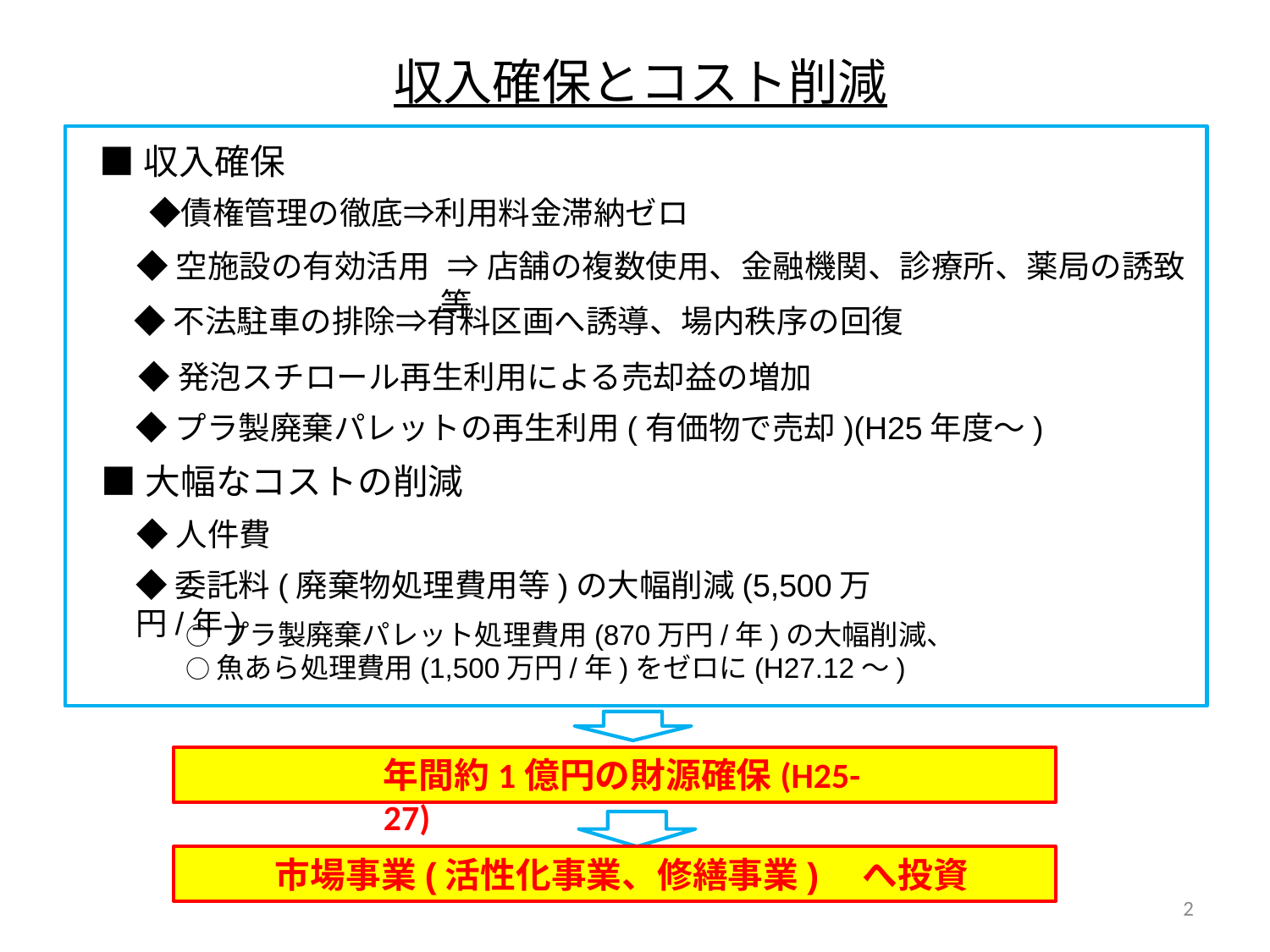

# 収入確保とコスト削減

■収入確保
　 ◆債権管理の徹底⇒利用料金滞納ゼロ
 ◆空施設の有効活用
 ⇒店舗の複数使用、金融機関、診療所、薬局の誘致等
 ◆不法駐車の排除⇒有料区画へ誘導、場内秩序の回復
 ◆発泡スチロール再生利用による売却益の増加
◆プラ製廃棄パレットの再生利用(有価物で売却)(H25年度～)
■大幅なコストの削減
◆人件費
◆委託料(廃棄物処理費用等)の大幅削減(5,500万円/年)
○ プラ製廃棄パレット処理費用(870万円/年)の大幅削減、
○魚あら処理費用(1,500万円/年)をゼロに(H27.12～)

年間約1億円の財源確保(H25-27)

 市場事業(活性化事業、修繕事業)　へ投資
2